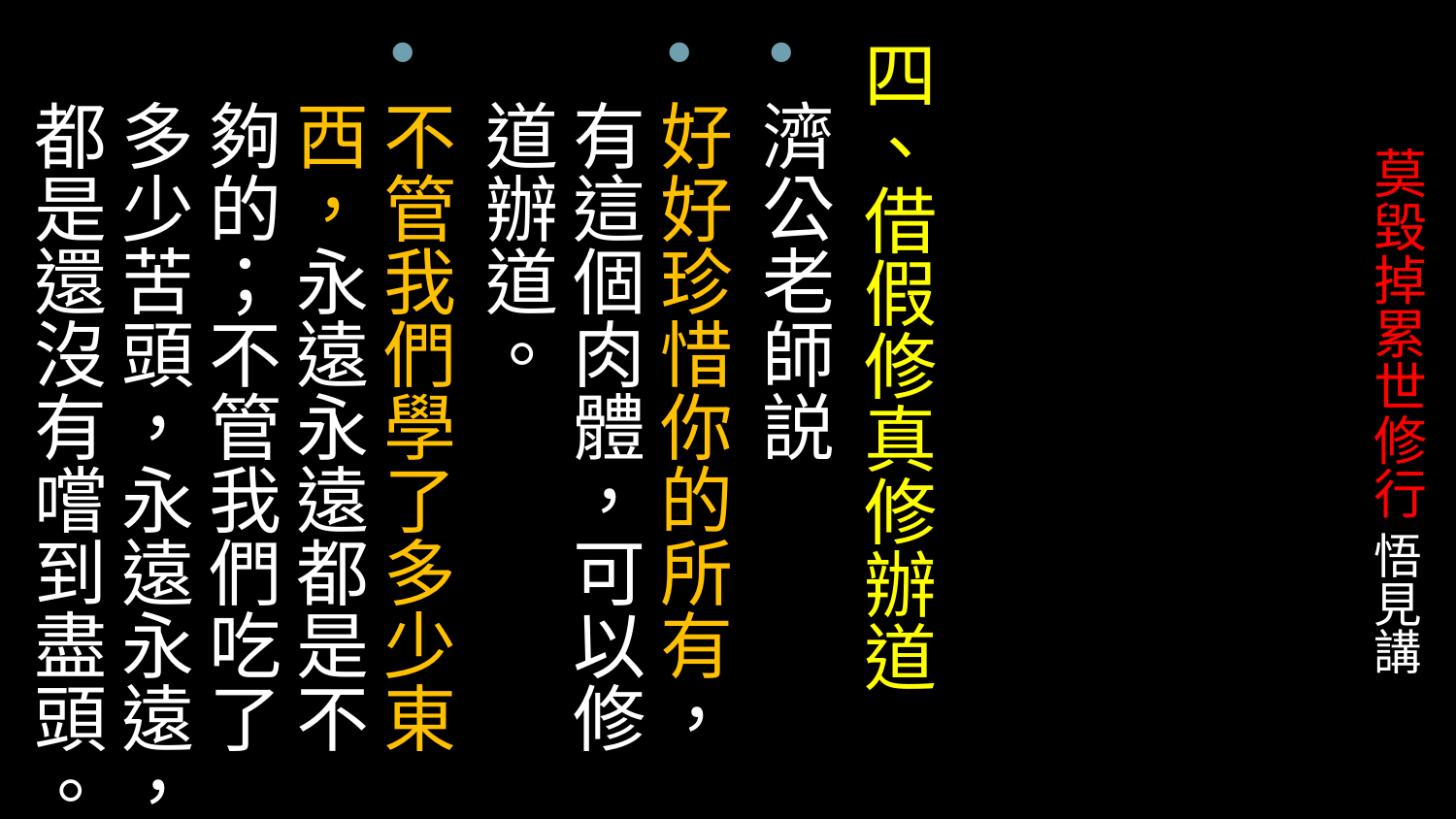

四、借假修真修辦道
濟公老師説
好好珍惜你的所有，有這個肉體，可以修道辦道。
不管我們學了多少東西，永遠永遠都是不夠的；不管我們吃了多少苦頭，永遠永遠，都是還沒有嚐到盡頭。
# 莫毀掉累世修行 悟見講